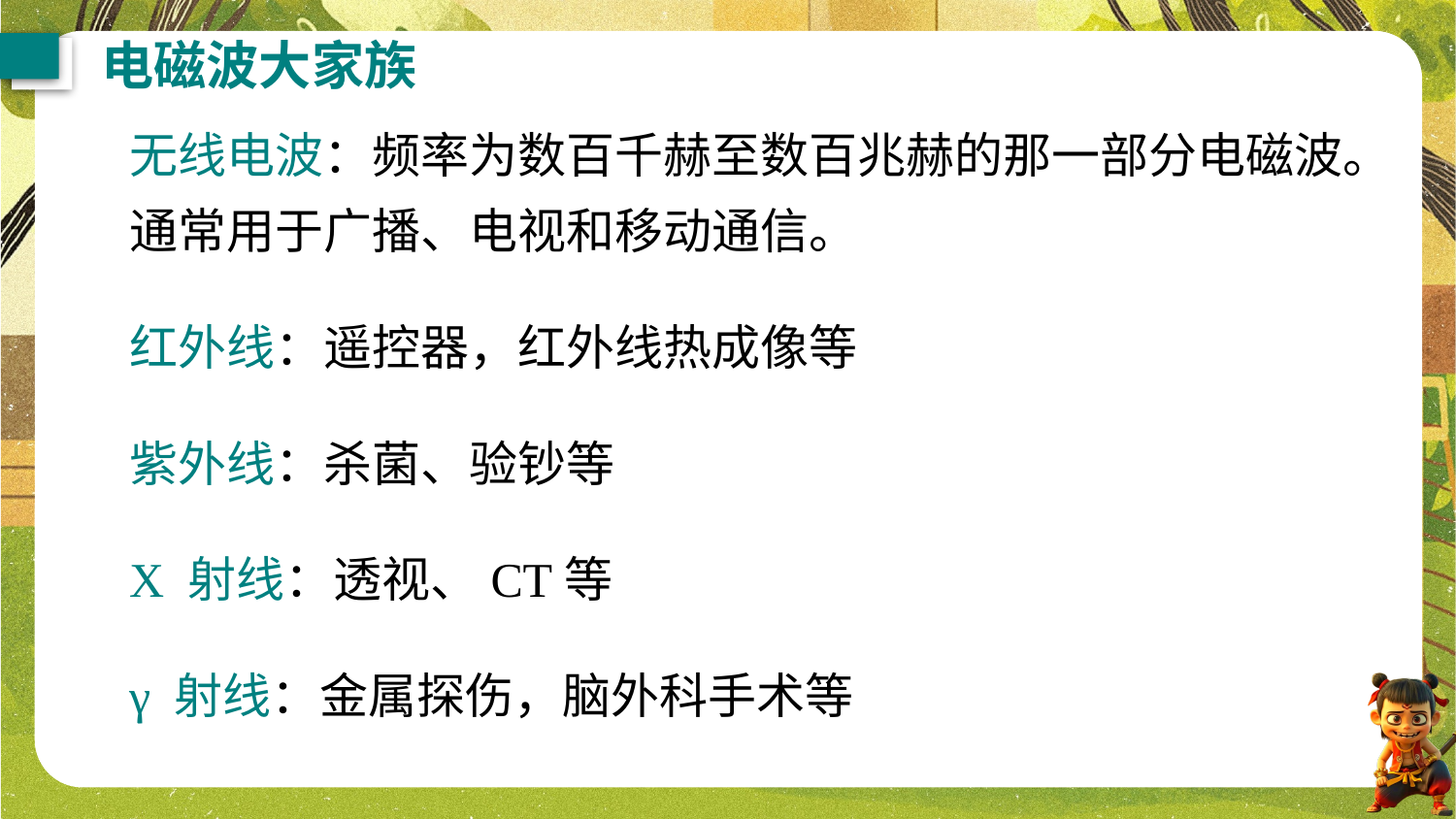

电磁波大家族

无线电波：频率为数百千赫至数百兆赫的那一部分电磁波。
通常用于广播、电视和移动通信。
红外线：遥控器，红外线热成像等
紫外线：杀菌、验钞等
X 射线：透视、CT等
γ 射线：金属探伤，脑外科手术等